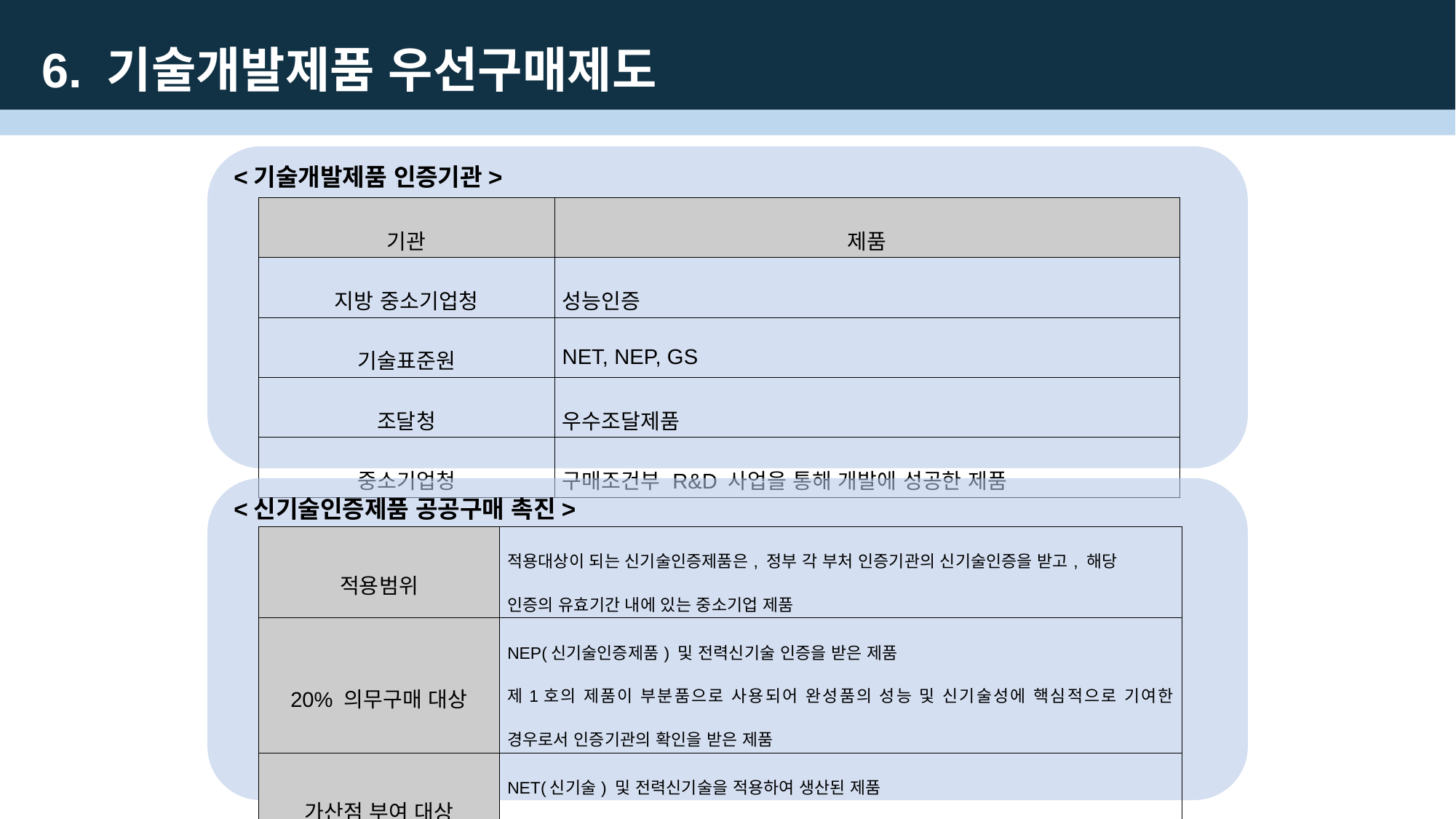

6. 기술개발제품 우선구매제도

<기술개발제품 인증기관>

| 기관 | 제품 |
| --- | --- |
| 지방 중소기업청 | 성능인증 |
| 기술표준원 | NET, NEP, GS |
| 조달청 | 우수조달제품 |
| 중소기업청 | 구매조건부 R&D 사업을 통해 개발에 성공한 제품 |

<신기술인증제품 공공구매 촉진>

| 적용범위 | 적용대상이 되는 신기술인증제품은, 정부 각 부처 인증기관의 신기술인증을 받고, 해당 인증의 유효기간 내에 있는 중소기업 제품 |
| --- | --- |
| 20% 의무구매 대상 | NEP(신기술인증제품) 및 전력신기술 인증을 받은 제품 제1호의 제품이 부분품으로 사용되어 완성품의 성능 및 신기술성에 핵심적으로 기여한 경우로서 인증기관의 확인을 받은 제품 |
| 가산점 부여 대상 | NET(신기술) 및 전력신기술을 적용하여 생산된 제품 NET(신기술) 및 전력신기술을 적용한 시공법 |